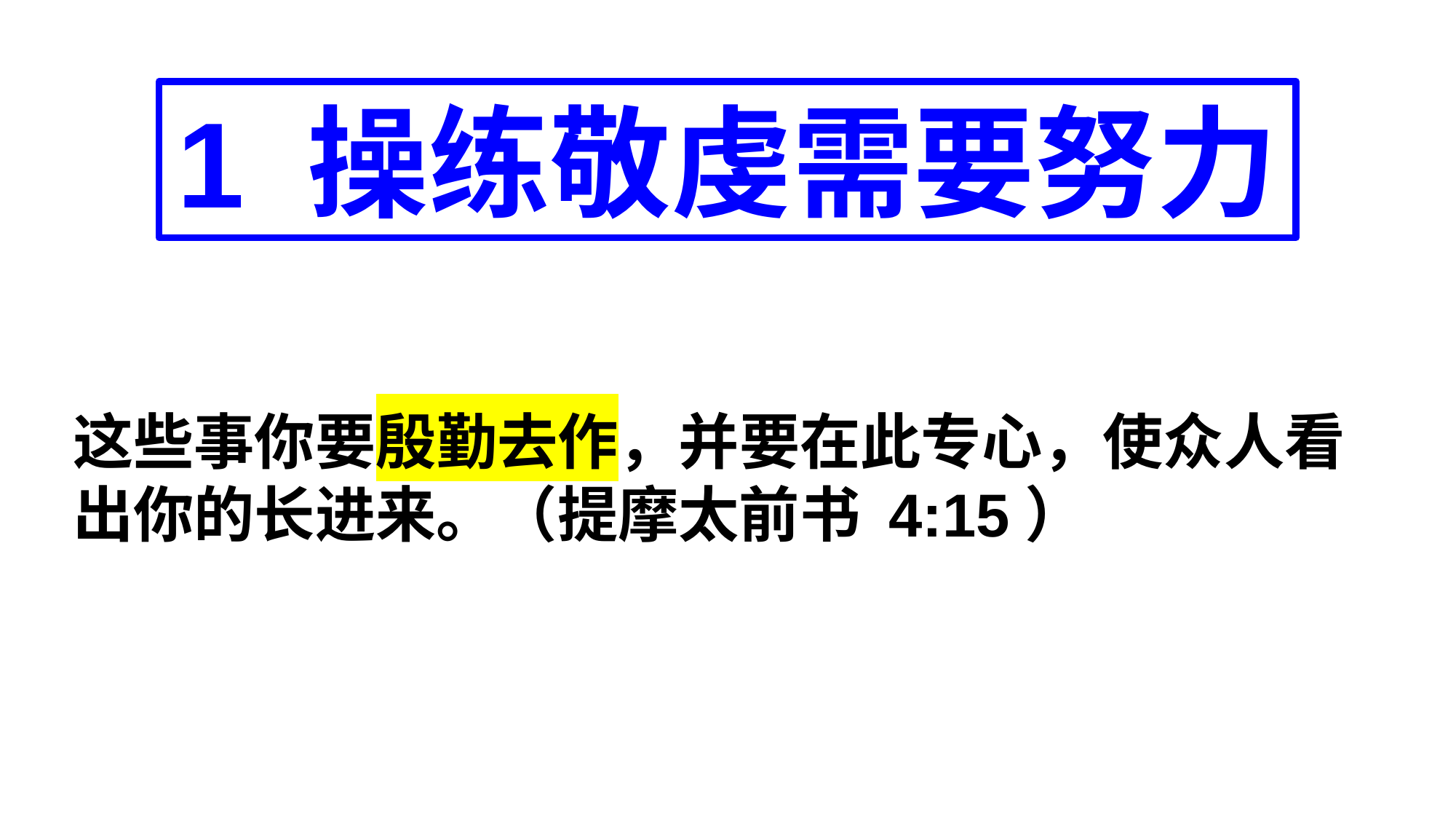

1 操练敬虔需要努力
这些事你要殷勤去作，并要在此专心，使众人看出你的长进来。（提摩太前书 4:15）